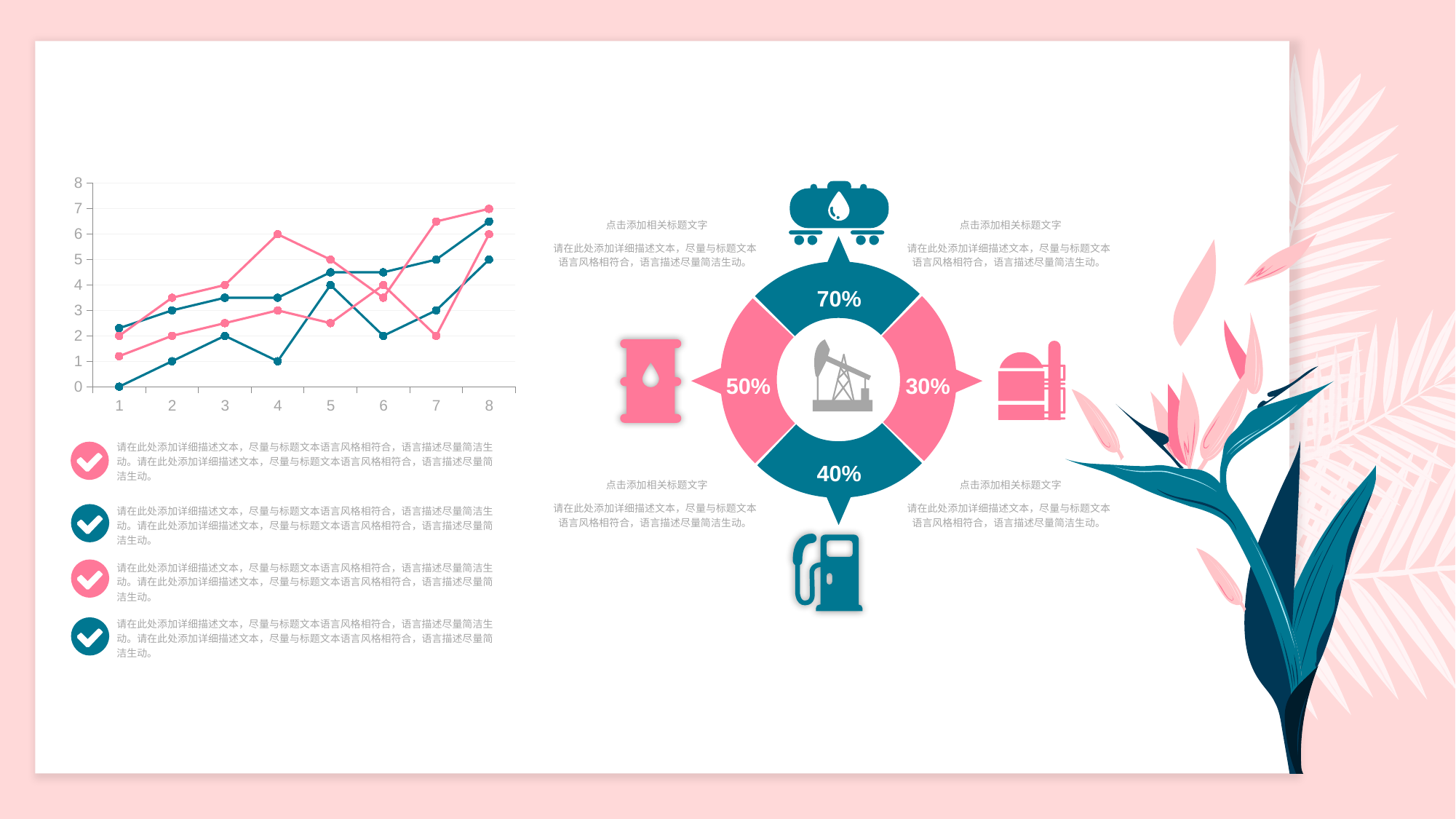

### Chart

| Category |  |  |  |  |
|---|---|---|---|---|

点击添加相关标题文字
请在此处添加详细描述文本，尽量与标题文本语言风格相符合，语言描述尽量简洁生动。
点击添加相关标题文字
请在此处添加详细描述文本，尽量与标题文本语言风格相符合，语言描述尽量简洁生动。

70%

50%
30%

请在此处添加详细描述文本，尽量与标题文本语言风格相符合，语言描述尽量简洁生动。请在此处添加详细描述文本，尽量与标题文本语言风格相符合，语言描述尽量简洁生动。

40%
点击添加相关标题文字
请在此处添加详细描述文本，尽量与标题文本语言风格相符合，语言描述尽量简洁生动。
点击添加相关标题文字
请在此处添加详细描述文本，尽量与标题文本语言风格相符合，语言描述尽量简洁生动。
请在此处添加详细描述文本，尽量与标题文本语言风格相符合，语言描述尽量简洁生动。请在此处添加详细描述文本，尽量与标题文本语言风格相符合，语言描述尽量简洁生动。

请在此处添加详细描述文本，尽量与标题文本语言风格相符合，语言描述尽量简洁生动。请在此处添加详细描述文本，尽量与标题文本语言风格相符合，语言描述尽量简洁生动。

请在此处添加详细描述文本，尽量与标题文本语言风格相符合，语言描述尽量简洁生动。请在此处添加详细描述文本，尽量与标题文本语言风格相符合，语言描述尽量简洁生动。